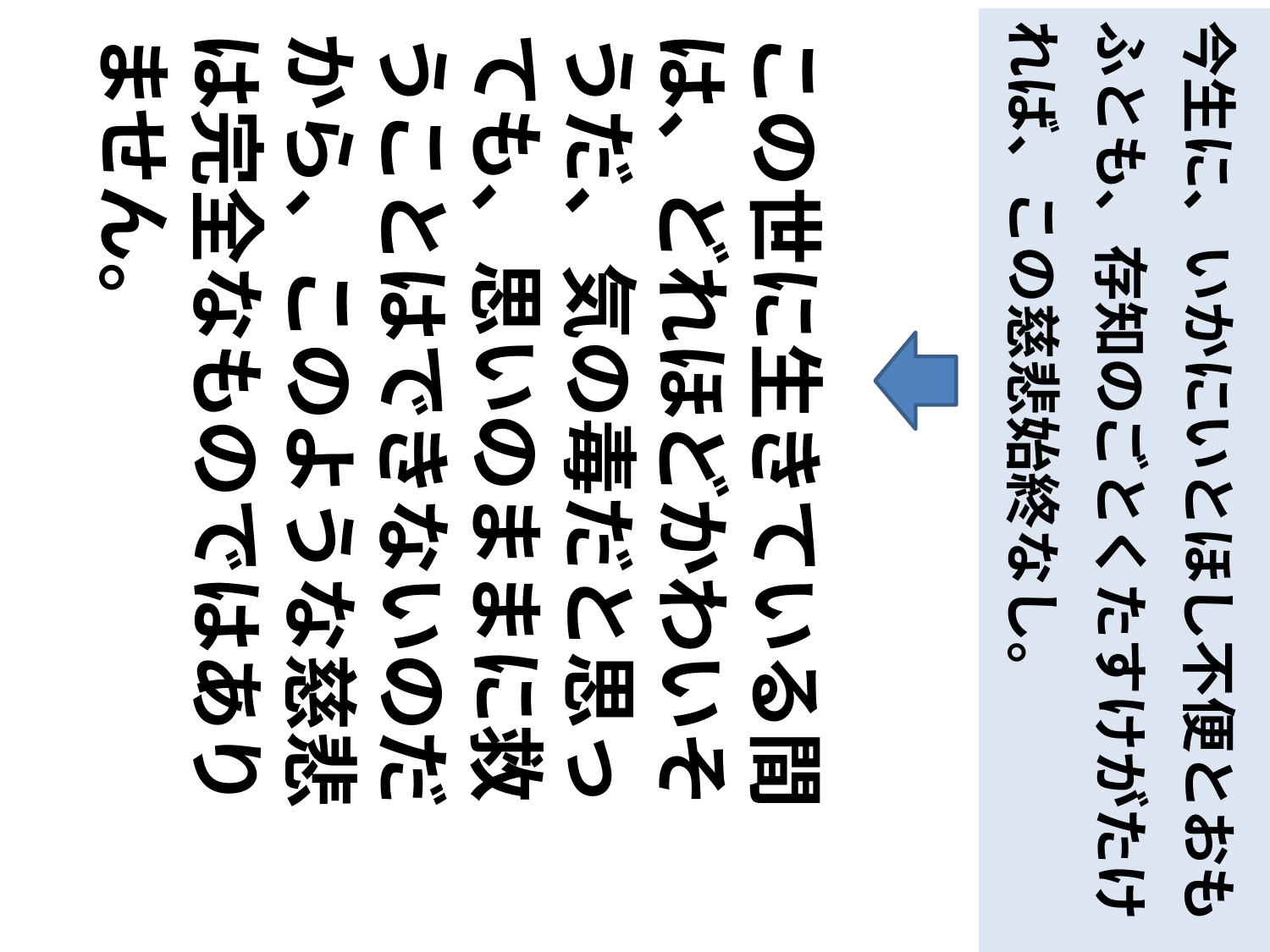

今生に、いかにいとほし不便とおもふとも、存知のごとくたすけがたければ、この慈悲始終なし。
この世に生きている間は、どれほどかわいそうだ、気の毒だと思っても、思いのままに救うことはできないのだから、このような慈悲は完全なものではありません。